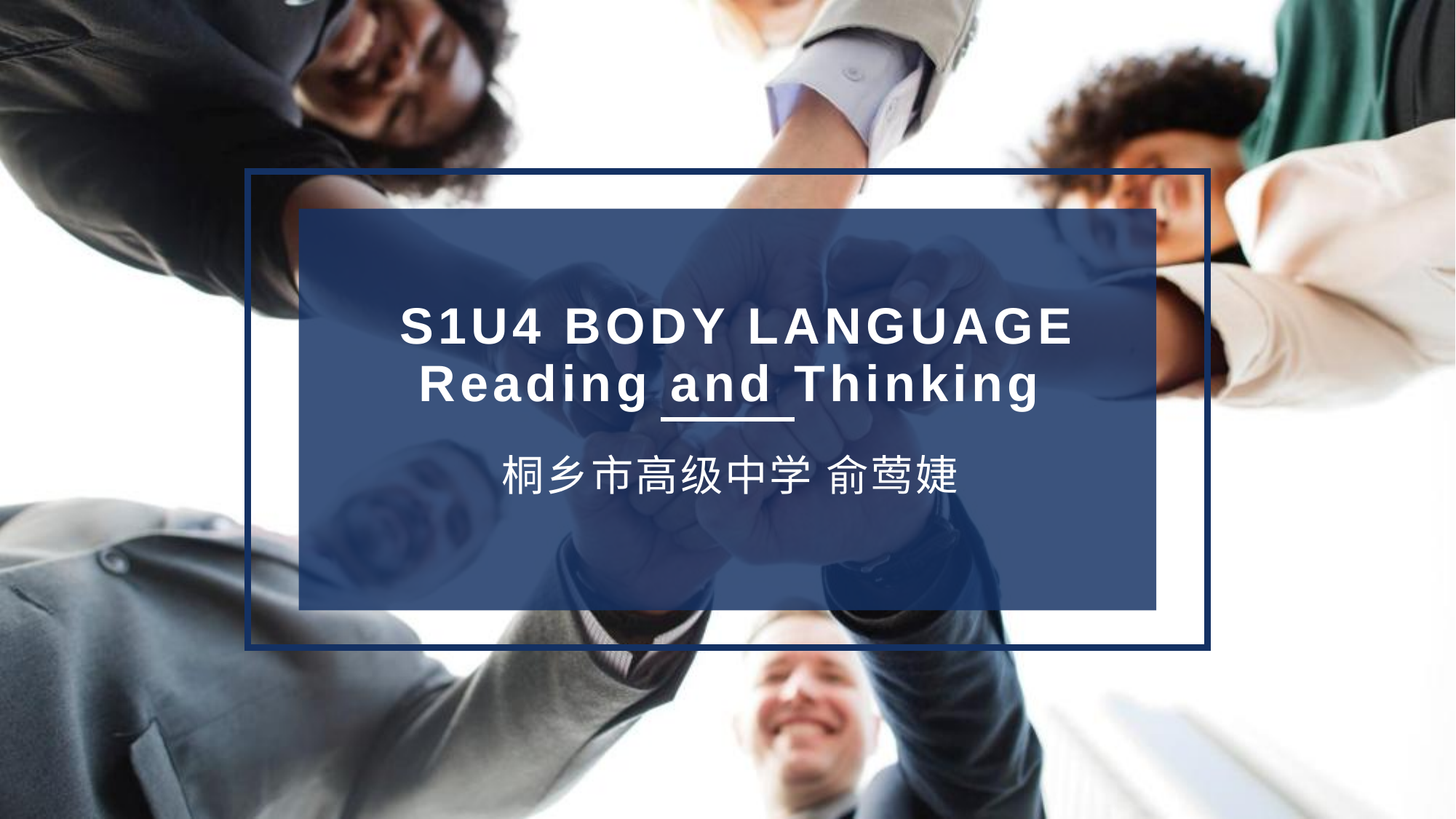

# S1U4 BODY LANGUAGE Reading and Thinking
桐乡市高级中学 俞莺婕